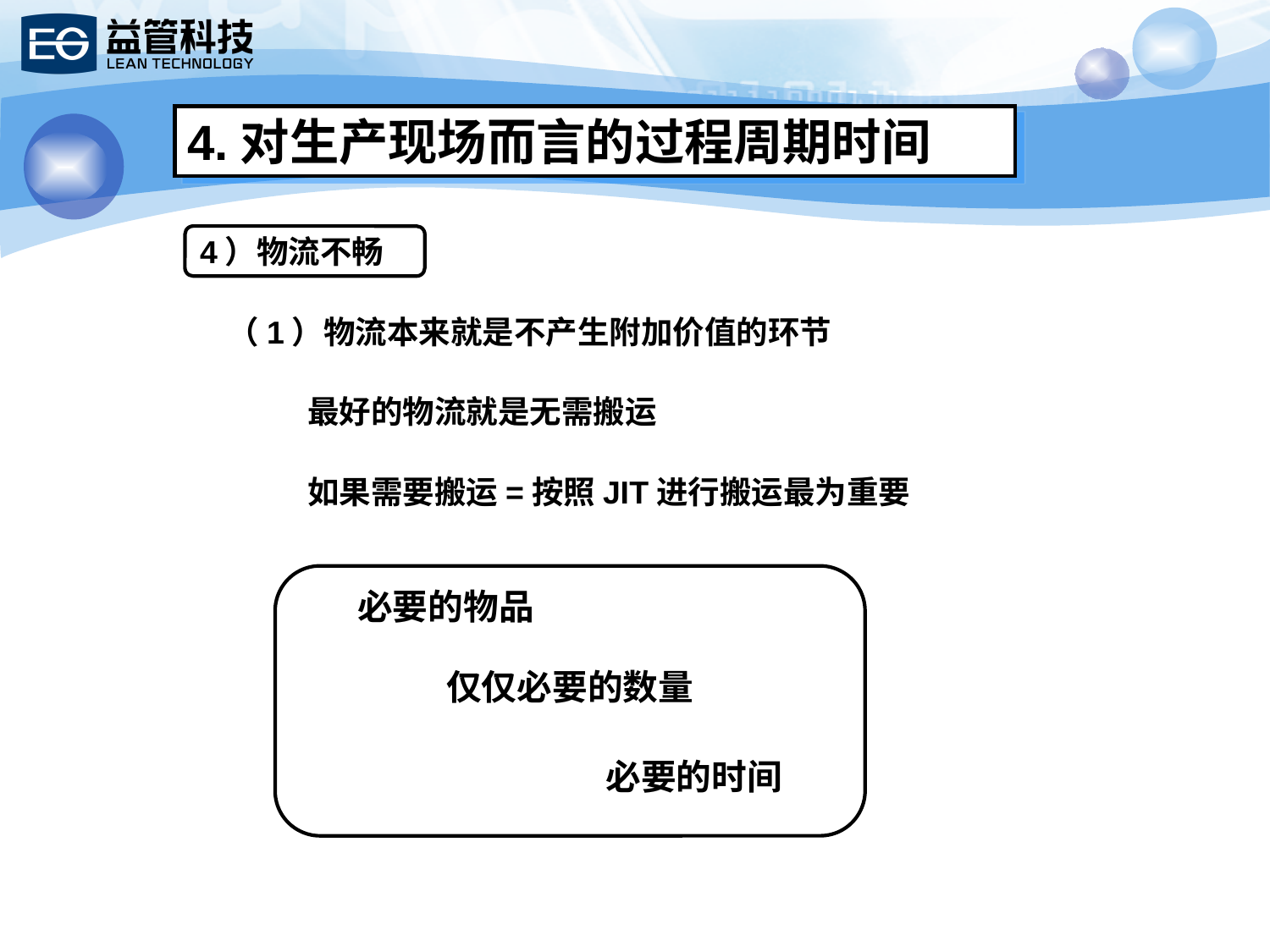

4.对生产现场而言的过程周期时间
4）物流不畅
（1）物流本来就是不产生附加价值的环节
最好的物流就是无需搬运
如果需要搬运=按照JIT进行搬运最为重要

必要的物品
仅仅必要的数量
必要的时间